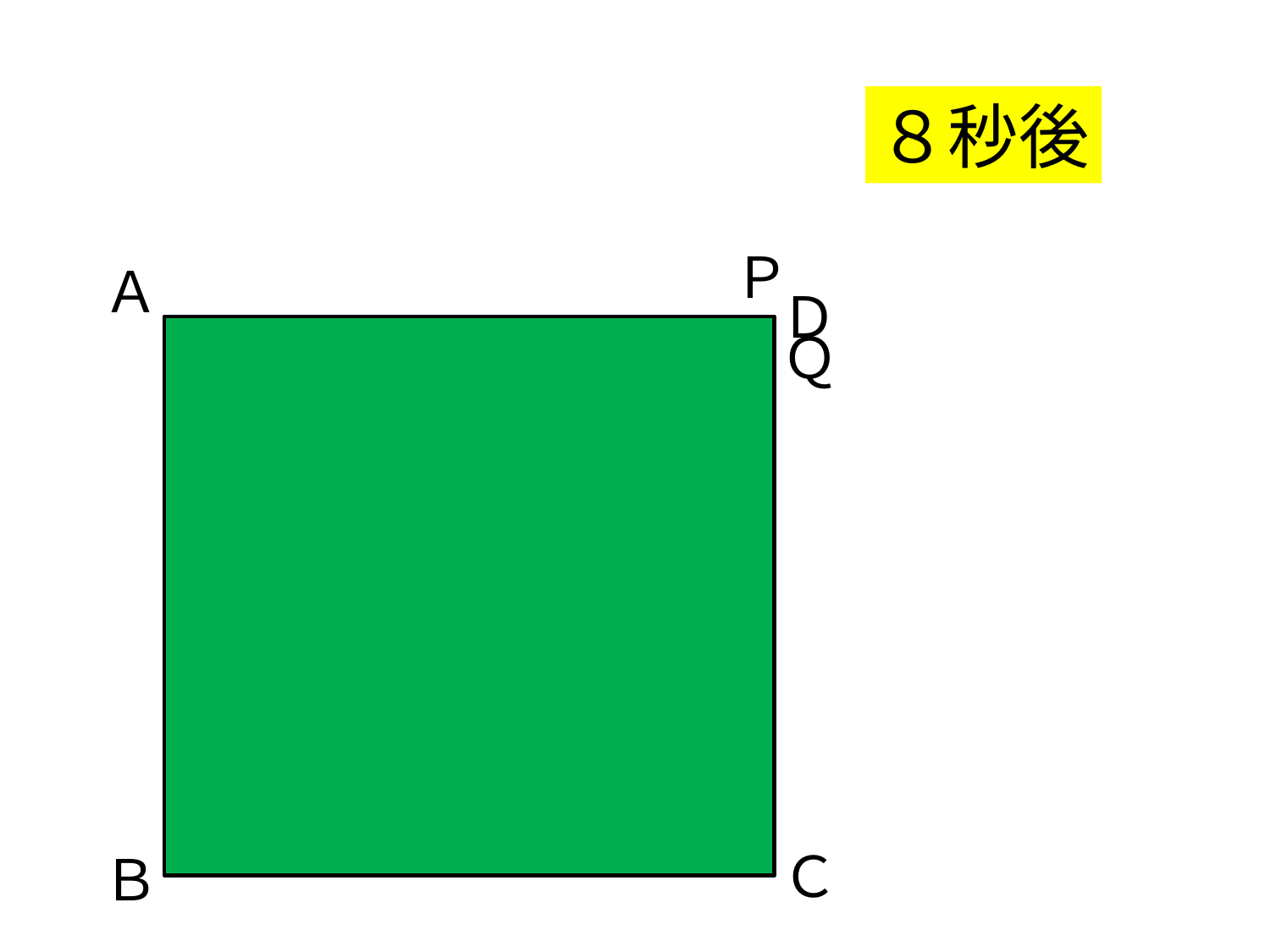

８秒後
Ｐ
Ａ
Ｄ

Ｑ

Ｃ
Ｂ